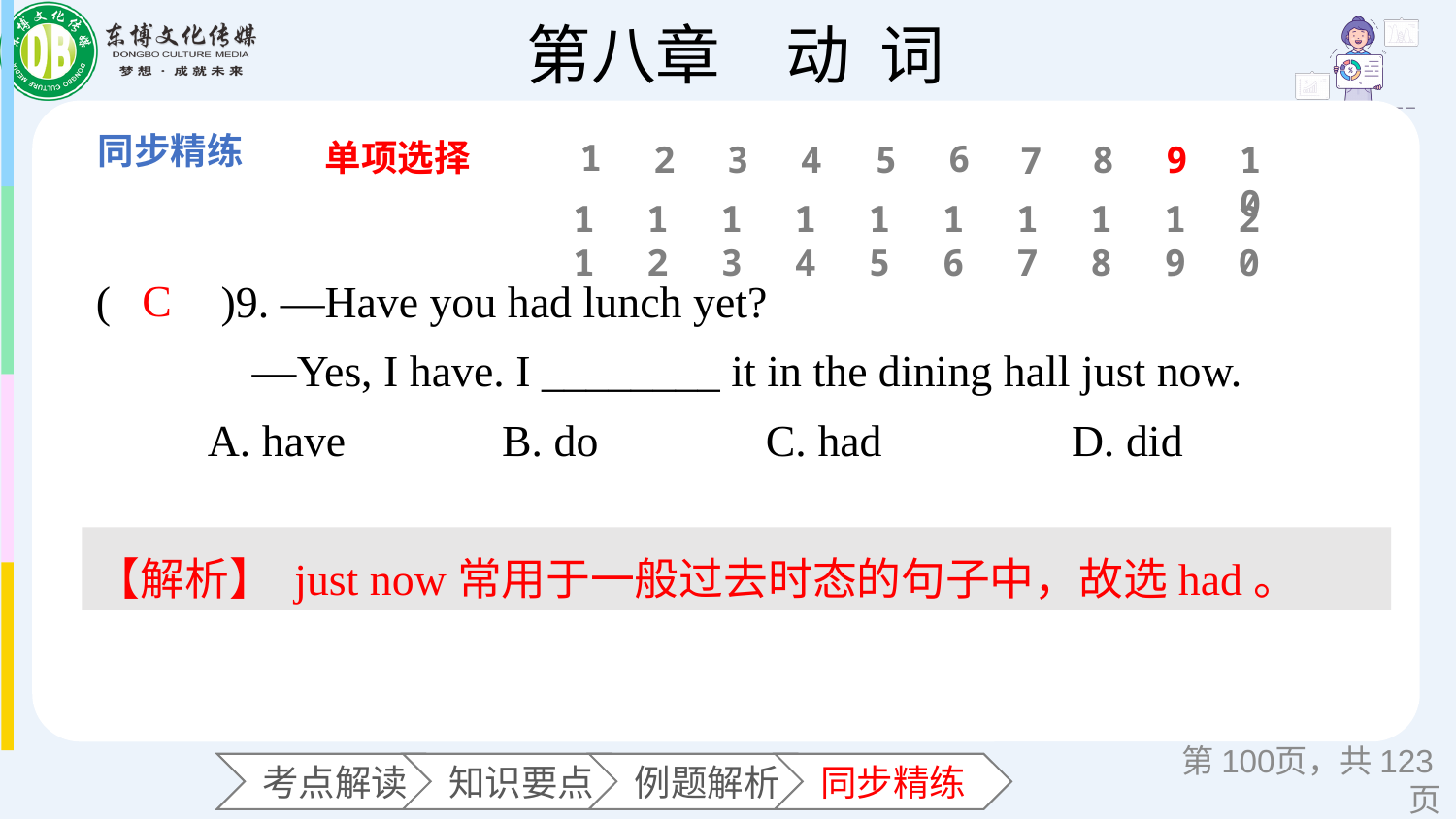

单项选择
1
6
2
3
4
5
8
9
10
7
11
12
13
14
15
16
17
18
19
20
(　　)9. —Have you had lunch yet?
              —Yes, I have. I ________ it in the dining hall just now.
          A. have              B. do               C. had                 D. did
C
【解析】 just now常用于一般过去时态的句子中，故选had。
第100页，共123页